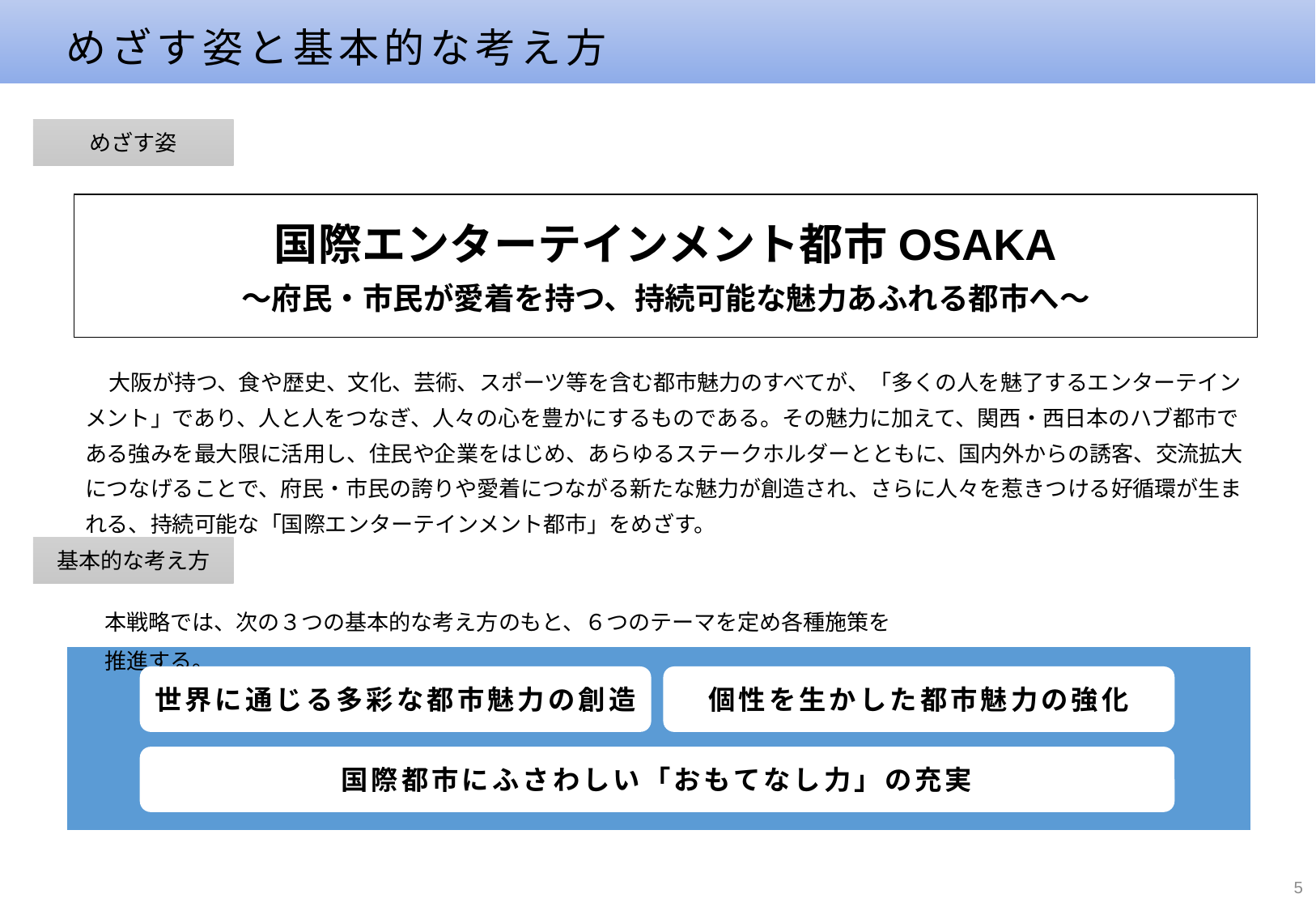

めざす姿と基本的な考え方
めざす姿
国際エンターテインメント都市OSAKA
～府民・市民が愛着を持つ、持続可能な魅力あふれる都市へ～
　大阪が持つ、食や歴史、文化、芸術、スポーツ等を含む都市魅力のすべてが、「多くの人を魅了するエンターテインメント」であり、人と人をつなぎ、人々の心を豊かにするものである。その魅力に加えて、関西・西日本のハブ都市である強みを最大限に活用し、住民や企業をはじめ、あらゆるステークホルダーとともに、国内外からの誘客、交流拡大につなげることで、府民・市民の誇りや愛着につながる新たな魅力が創造され、さらに人々を惹きつける好循環が生まれる、持続可能な「国際エンターテインメント都市」をめざす。
基本的な考え方
本戦略では、次の３つの基本的な考え方のもと、６つのテーマを定め各種施策を推進する。

世界に通じる多彩な都市魅力の創造
個性を生かした都市魅力の強化
国際都市にふさわしい「おもてなし力」の充実
5